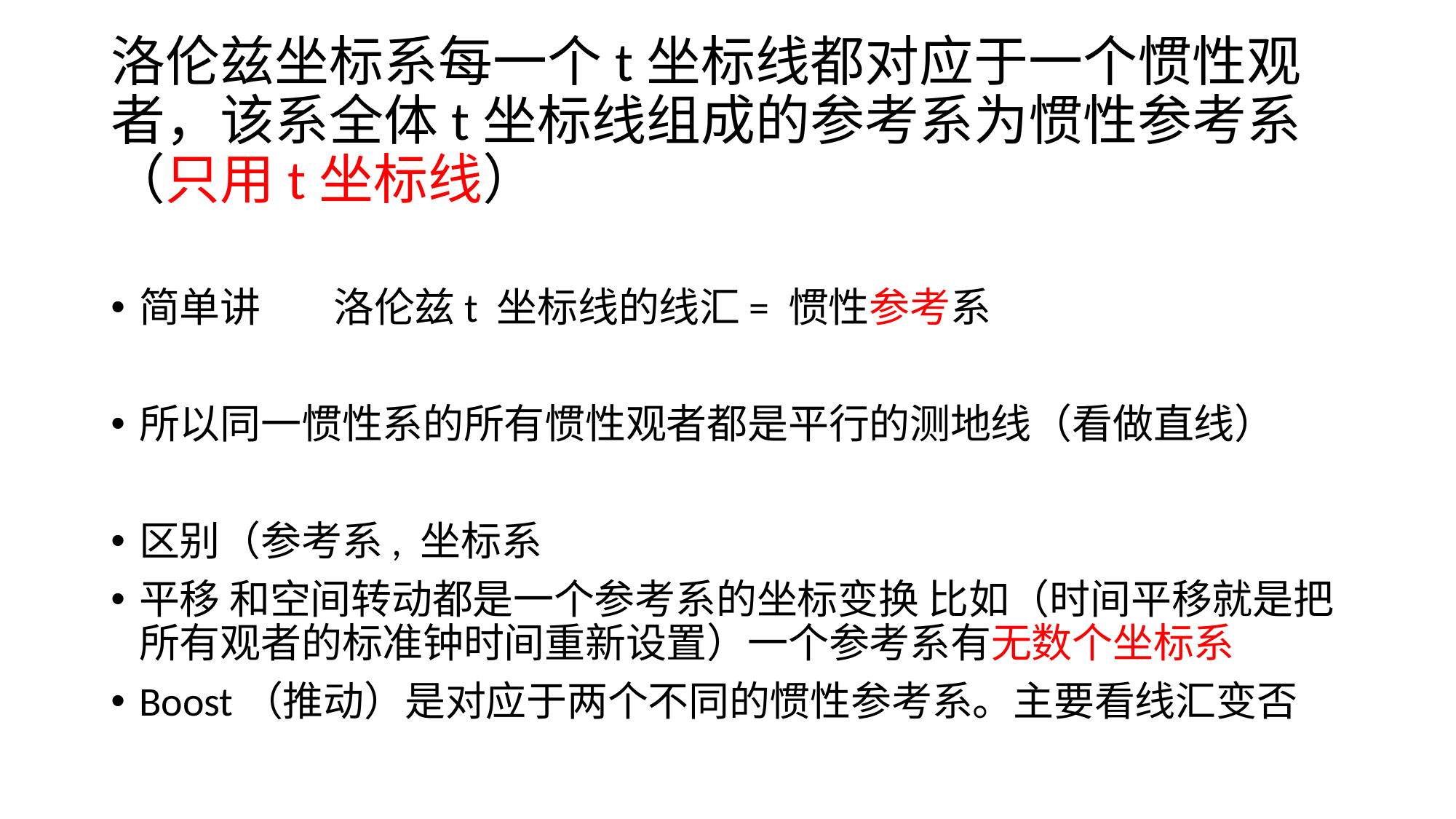

# 洛伦兹坐标系每一个t坐标线都对应于一个惯性观者，该系全体t坐标线组成的参考系为惯性参考系（只用t坐标线）

简单讲        洛伦兹t 坐标线的线汇= 惯性参考系

所以同一惯性系的所有惯性观者都是平行的测地线（看做直线）

区别（参考系, 坐标系
平移 和空间转动都是一个参考系的坐标变换 比如（时间平移就是把所有观者的标准钟时间重新设置）一个参考系有无数个坐标系
Boost（推动）是对应于两个不同的惯性参考系。主要看线汇变否